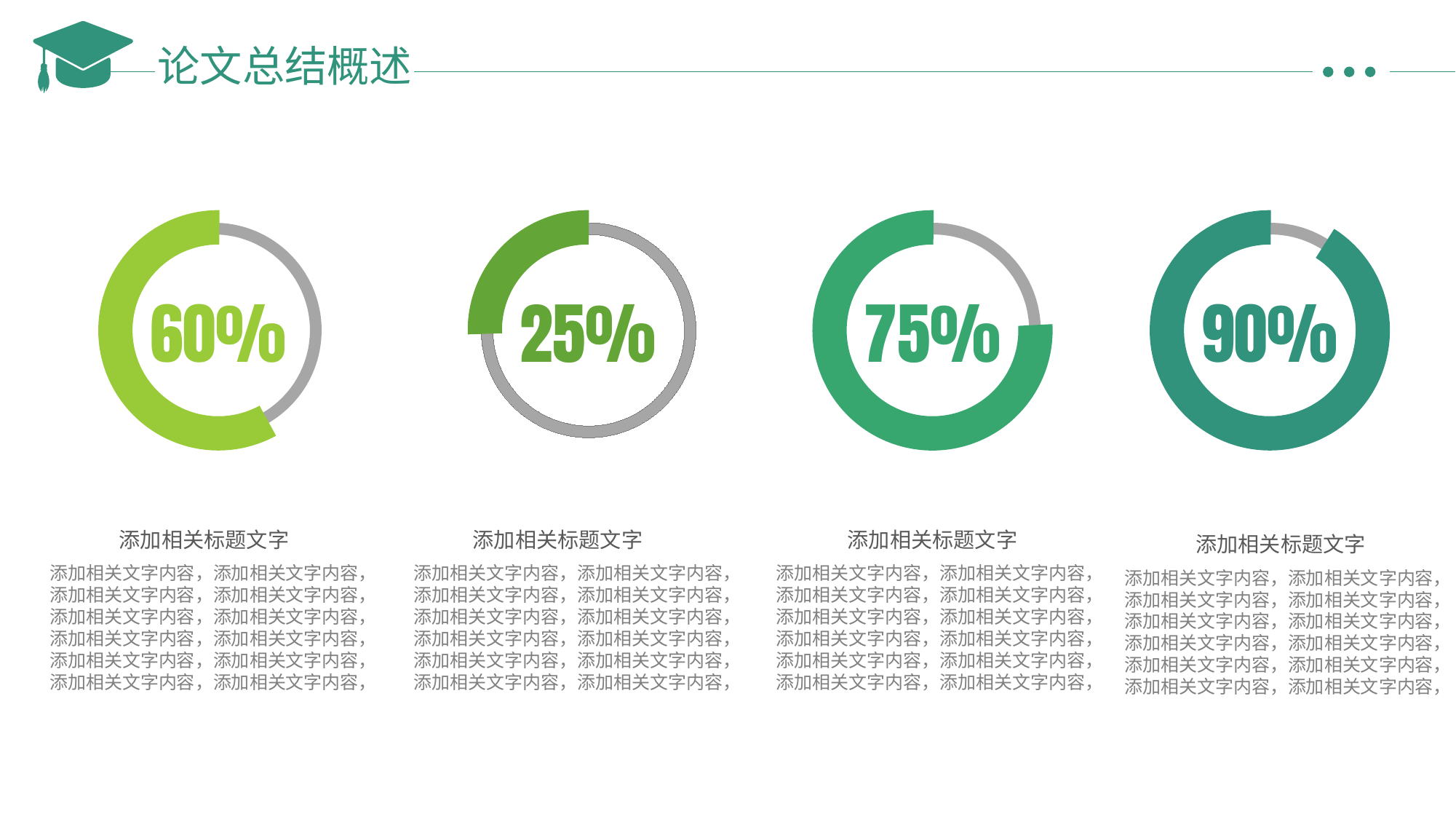

论文总结概述

60%

25%

75%

90%
添加相关标题文字
添加相关文字内容，添加相关文字内容，
添加相关文字内容，添加相关文字内容，
添加相关文字内容，添加相关文字内容，
添加相关文字内容，添加相关文字内容，
添加相关文字内容，添加相关文字内容，
添加相关文字内容，添加相关文字内容，
添加相关标题文字
添加相关文字内容，添加相关文字内容，
添加相关文字内容，添加相关文字内容，
添加相关文字内容，添加相关文字内容，
添加相关文字内容，添加相关文字内容，
添加相关文字内容，添加相关文字内容，
添加相关文字内容，添加相关文字内容，
添加相关标题文字
添加相关文字内容，添加相关文字内容，
添加相关文字内容，添加相关文字内容，
添加相关文字内容，添加相关文字内容，
添加相关文字内容，添加相关文字内容，
添加相关文字内容，添加相关文字内容，
添加相关文字内容，添加相关文字内容，
添加相关标题文字
添加相关文字内容，添加相关文字内容，
添加相关文字内容，添加相关文字内容，
添加相关文字内容，添加相关文字内容，
添加相关文字内容，添加相关文字内容，
添加相关文字内容，添加相关文字内容，
添加相关文字内容，添加相关文字内容，